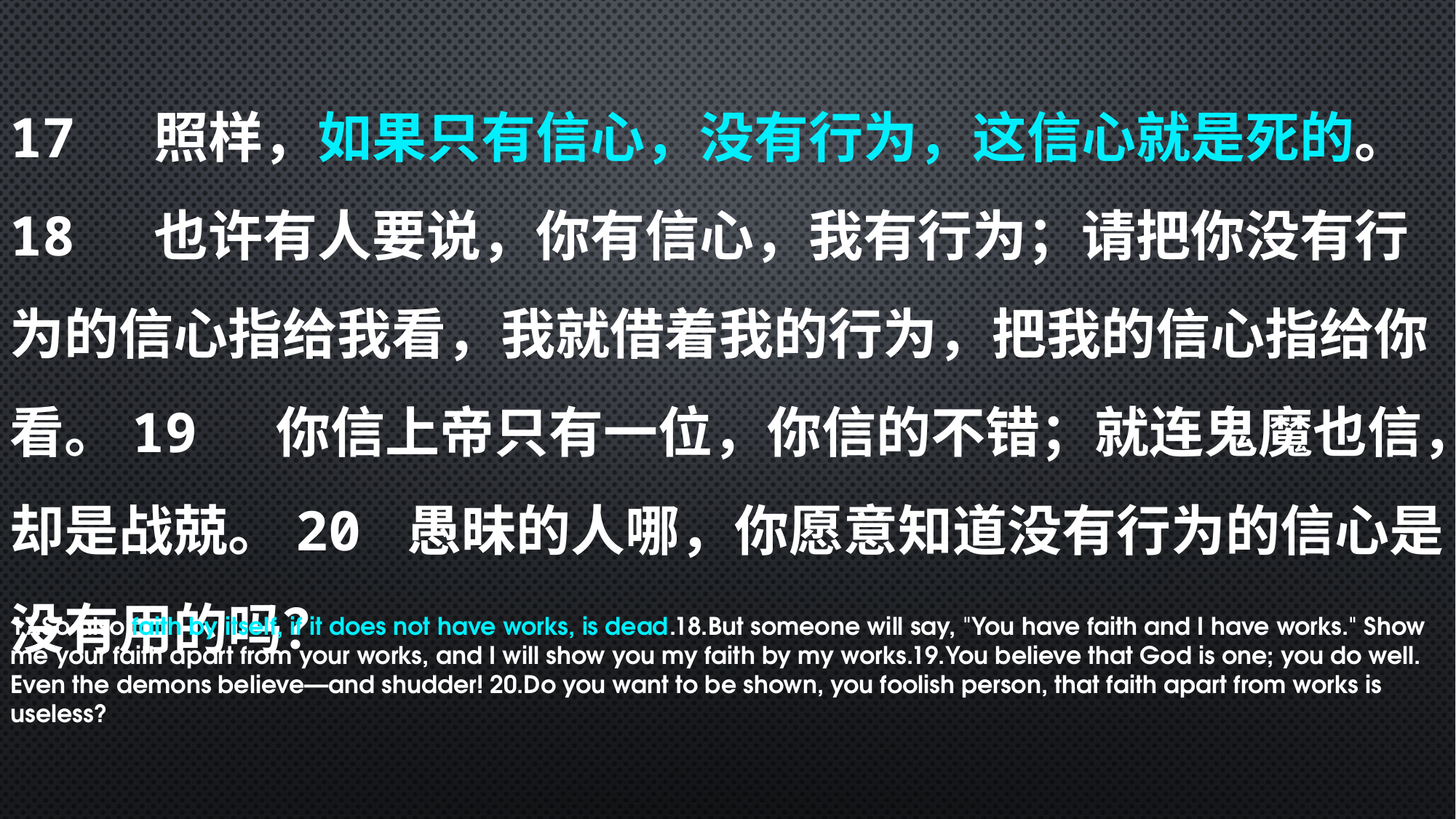

17  照样，如果只有信心，没有行为，这信心就是死的。18  也许有人要说，你有信心，我有行为；请把你没有行为的信心指给我看，我就借着我的行为，把我的信心指给你看。19  你信上帝只有一位，你信的不错；就连鬼魔也信，却是战兢。20 愚昧的人哪，你愿意知道没有行为的信心是没有用的吗？
17.So also faith by itself, if it does not have works, is dead.18.But someone will say, "You have faith and I have works." Show me your faith apart from your works, and I will show you my faith by my works.19.You believe that God is one; you do well. Even the demons believe—and shudder! 20.Do you want to be shown, you foolish person, that faith apart from works is useless?